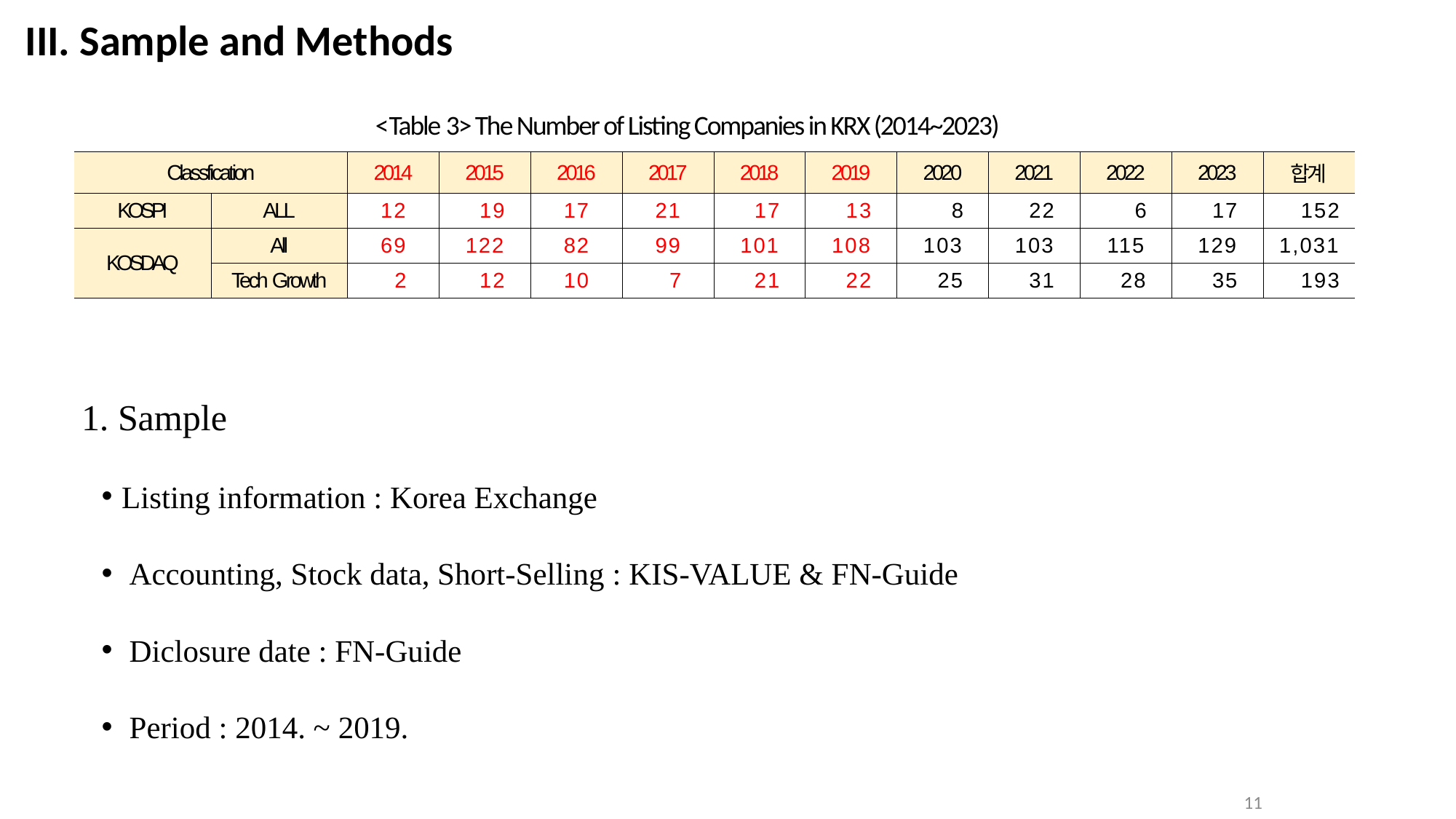

# III. Sample and Methods
<Table 3> The Number of Listing Companies in KRX (2014~2023)
| Classfication |  | 2014 | 2015 | 2016 | 2017 | 2018 | 2019 | 2020 | 2021 | 2022 | 2023 | 합계 |
| --- | --- | --- | --- | --- | --- | --- | --- | --- | --- | --- | --- | --- |
| KOSPI | ALL | 12 | 19 | 17 | 21 | 17 | 13 | 8 | 22 | 6 | 17 | 152 |
| KOSDAQ | All | 69 | 122 | 82 | 99 | 101 | 108 | 103 | 103 | 115 | 129 | 1,031 |
|  | Tech Growth | 2 | 12 | 10 | 7 | 21 | 22 | 25 | 31 | 28 | 35 | 193 |
1. Sample
Listing information : Korea Exchange
 Accounting, Stock data, Short-Selling : KIS-VALUE & FN-Guide
 Diclosure date : FN-Guide
 Period : 2014. ~ 2019.
11